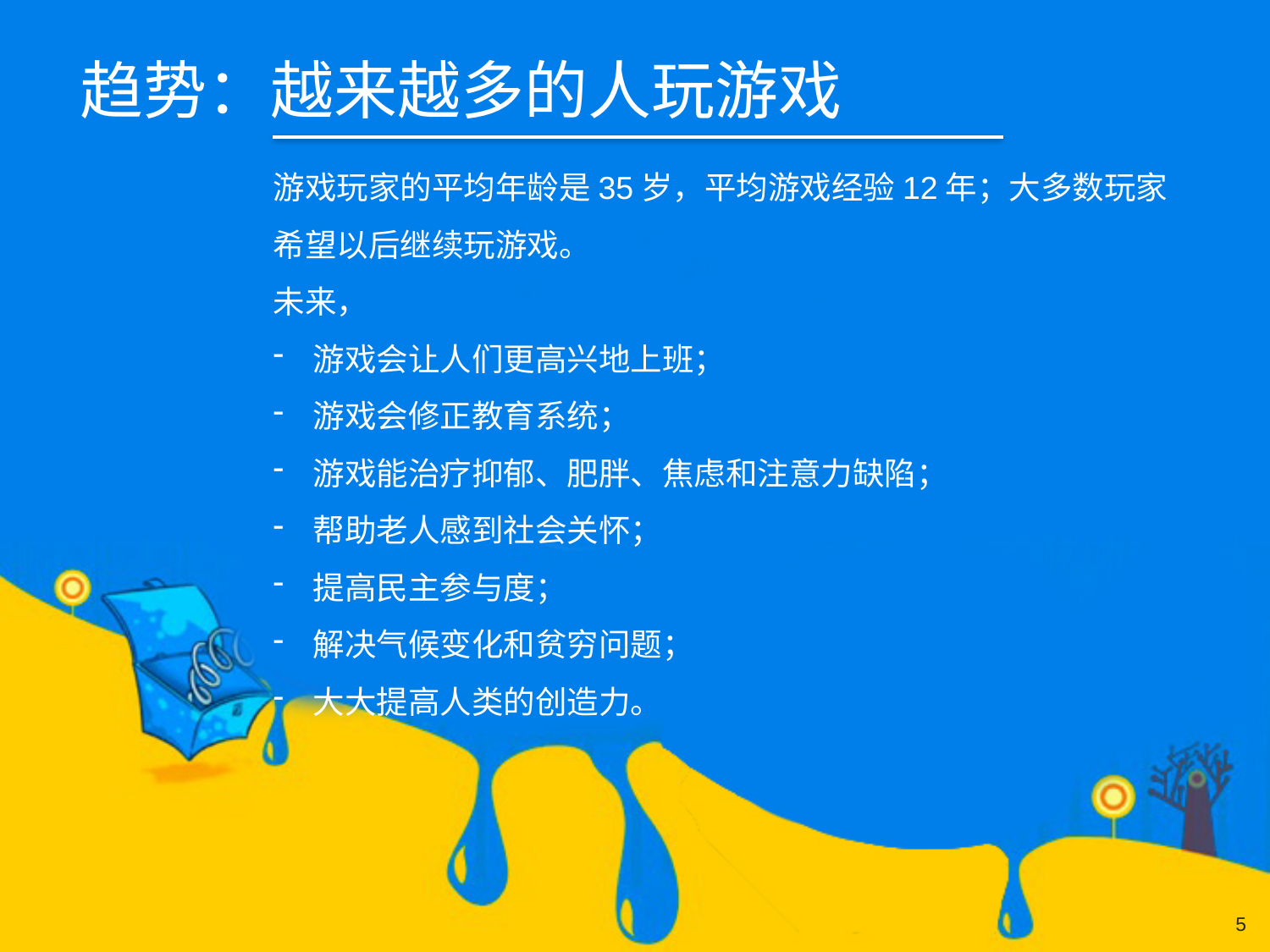

# 趋势：越来越多的人玩游戏
游戏玩家的平均年龄是35岁，平均游戏经验12年；大多数玩家希望以后继续玩游戏。
未来，
游戏会让人们更高兴地上班；
游戏会修正教育系统；
游戏能治疗抑郁、肥胖、焦虑和注意力缺陷；
帮助老人感到社会关怀；
提高民主参与度；
解决气候变化和贫穷问题；
大大提高人类的创造力。